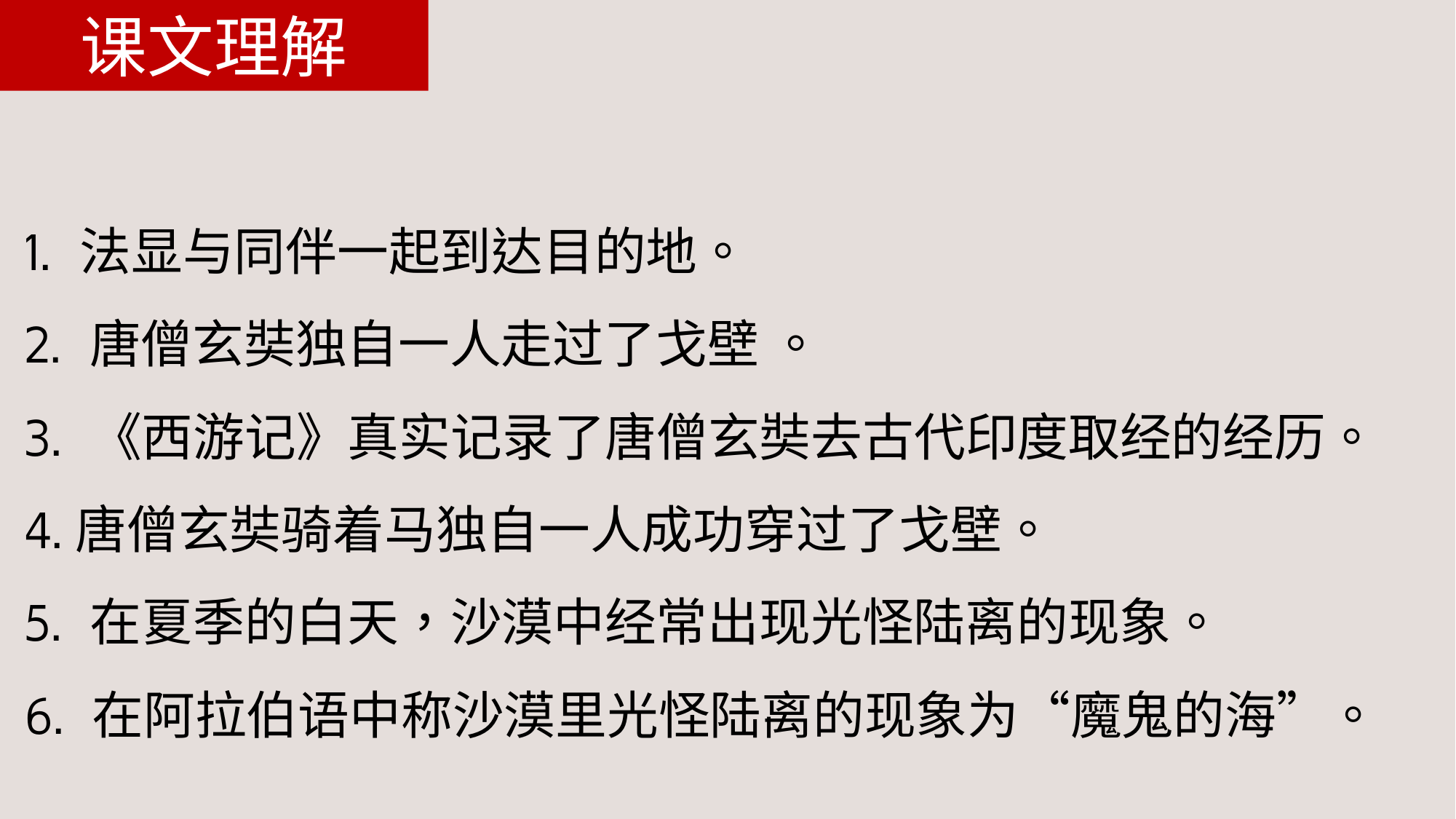

课文理解
1. 法显与同伴一起到达目的地。
2. 唐僧玄奘独自一人走过了戈壁 。
3. 《西游记》真实记录了唐僧玄奘去古代印度取经的经历。
4.唐僧玄奘骑着马独自一人成功穿过了戈壁。
5. 在夏季的白天，沙漠中经常出现光怪陆离的现象。
6. 在阿拉伯语中称沙漠里光怪陆离的现象为“魔鬼的海”。